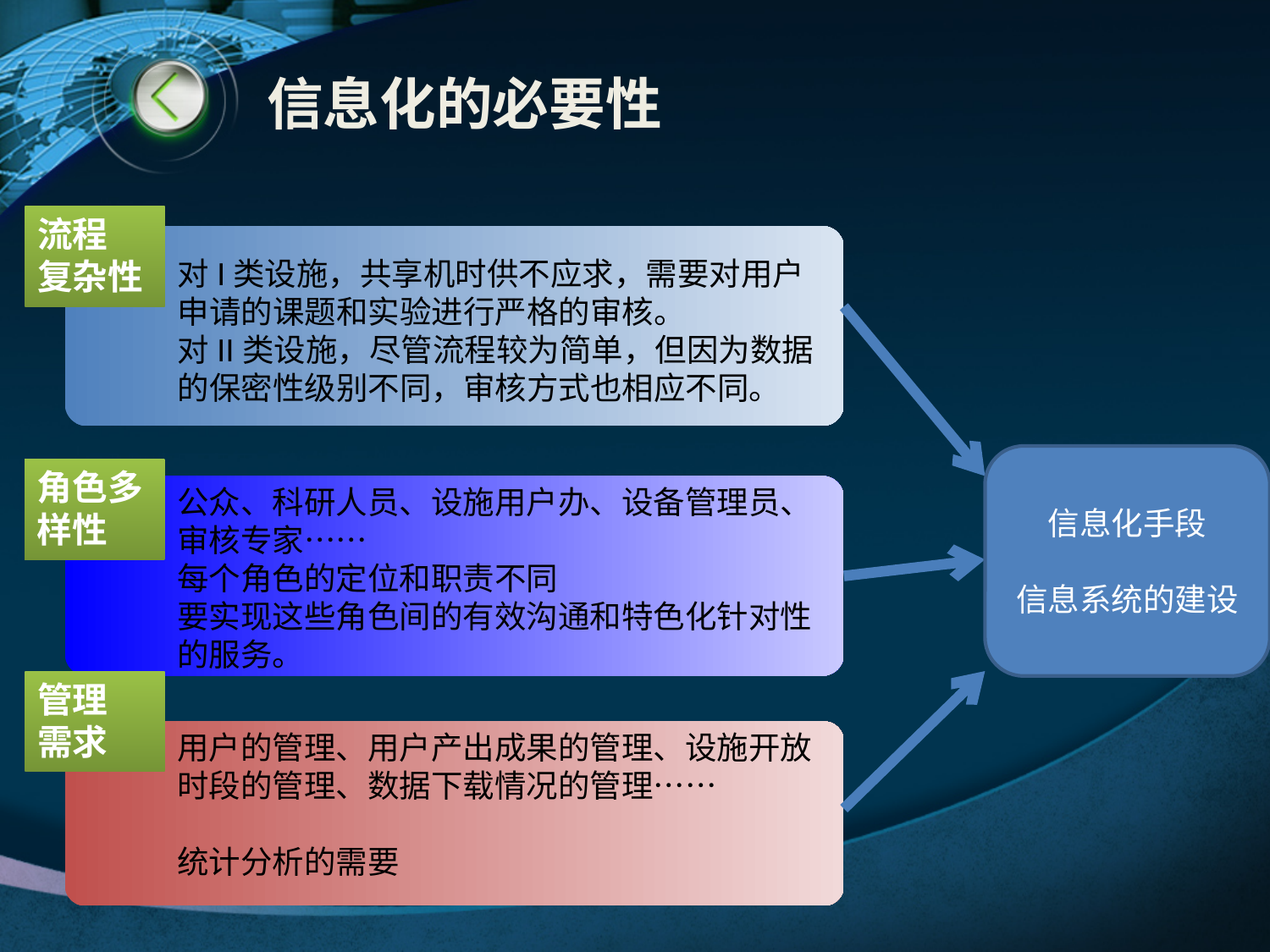

# 信息化的必要性
流程
复杂性

对I类设施，共享机时供不应求，需要对用户申请的课题和实验进行严格的审核。
对II类设施，尽管流程较为简单，但因为数据的保密性级别不同，审核方式也相应不同。
信息化手段

信息系统的建设
角色多样性

公众、科研人员、设施用户办、设备管理员、审核专家……
每个角色的定位和职责不同
要实现这些角色间的有效沟通和特色化针对性的服务。
管理
需求

用户的管理、用户产出成果的管理、设施开放时段的管理、数据下载情况的管理……

统计分析的需要